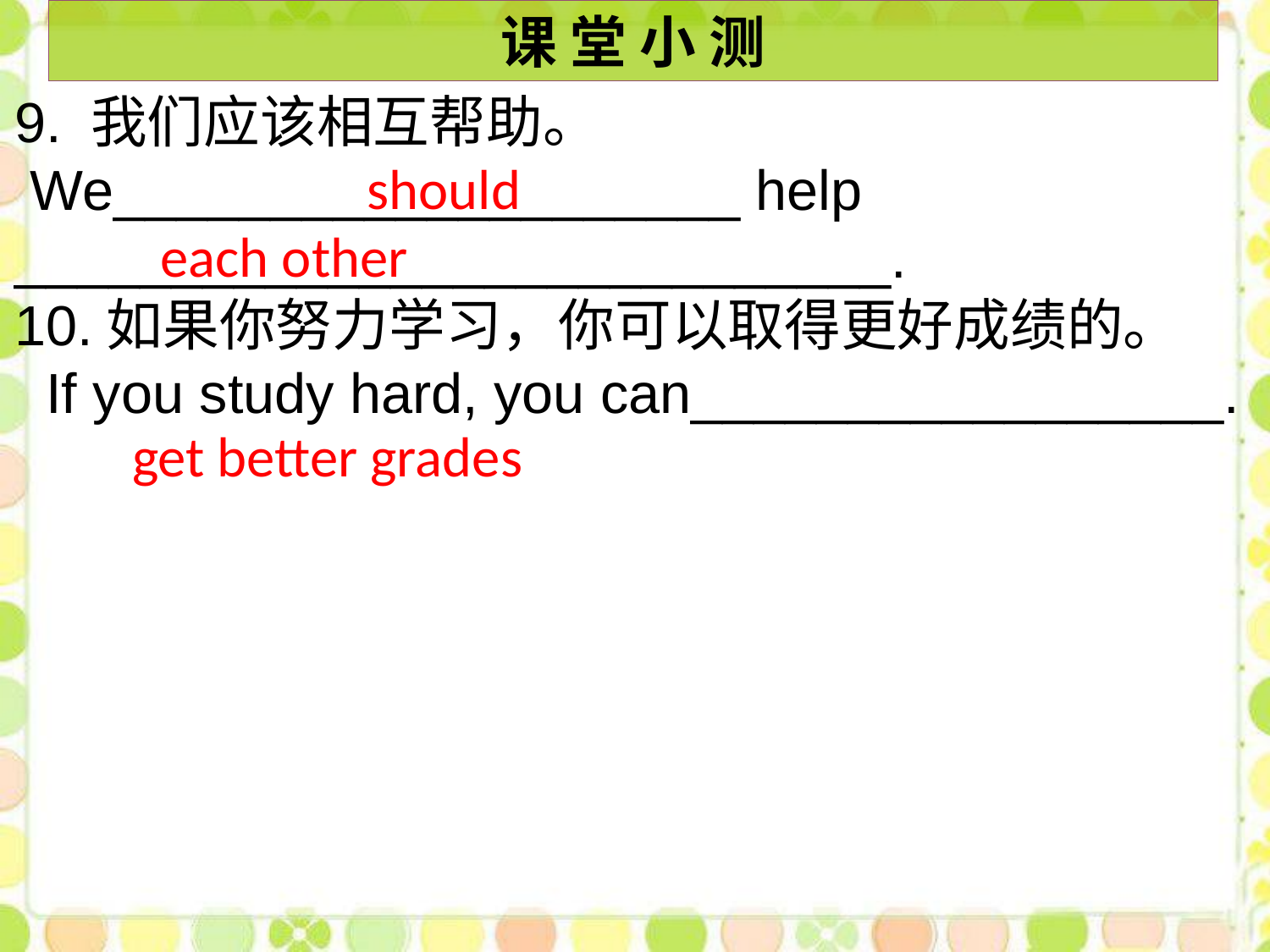

课 堂 小 测
9. 我们应该相互帮助。
 We____________________ help ____________________________.
10.如果你努力学习，你可以取得更好成绩的。
  If you study hard, you can_________________.
should
each other
get better grades